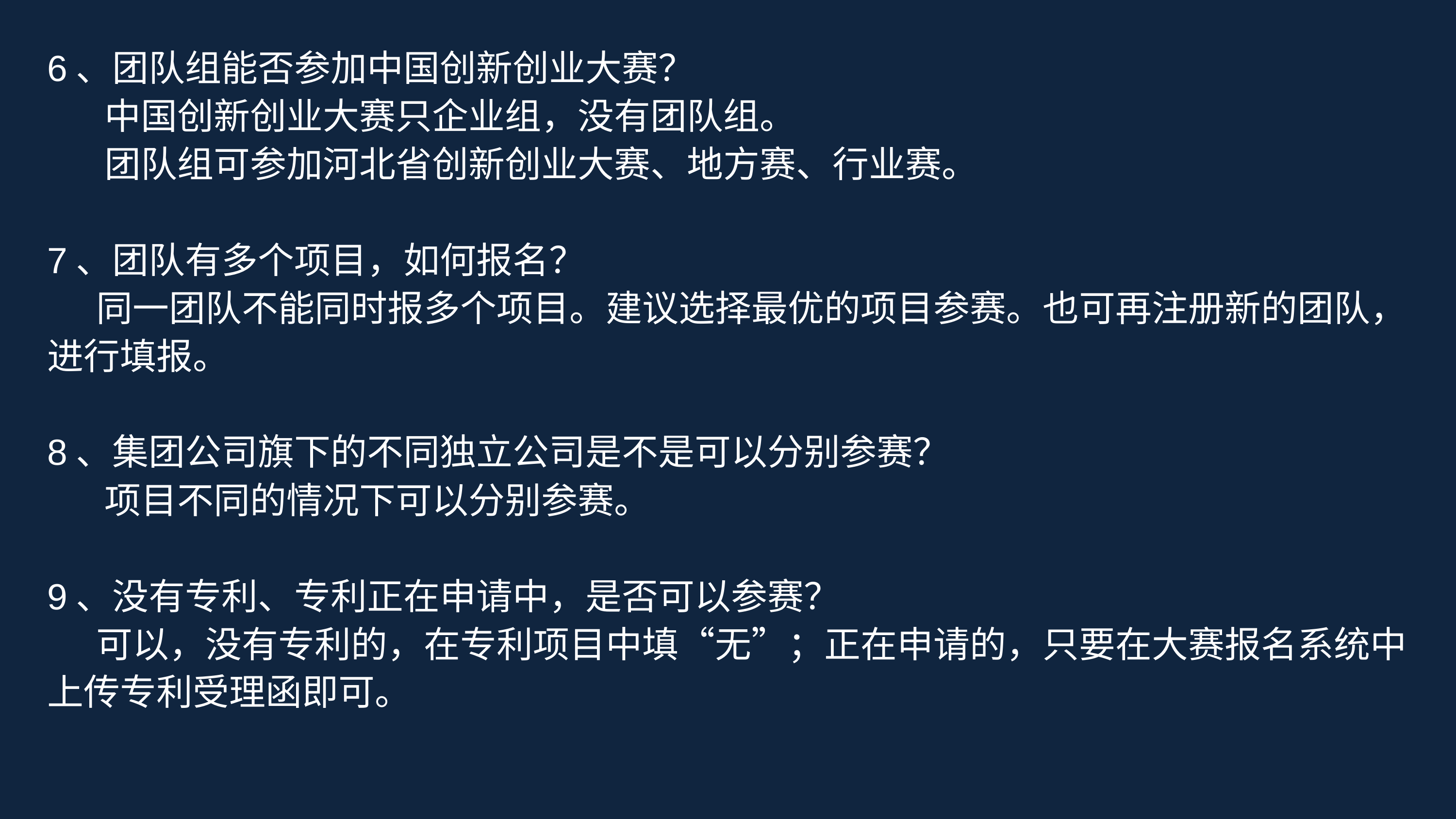

6、团队组能否参加中国创新创业大赛？
      中国创新创业大赛只企业组，没有团队组。
      团队组可参加河北省创新创业大赛、地方赛、行业赛。

7、团队有多个项目，如何报名？
     同一团队不能同时报多个项目。建议选择最优的项目参赛。也可再注册新的团队，进行填报。

8、集团公司旗下的不同独立公司是不是可以分别参赛？
      项目不同的情况下可以分别参赛。

9、没有专利、专利正在申请中，是否可以参赛？
     可以，没有专利的，在专利项目中填“无”；正在申请的，只要在大赛报名系统中上传专利受理函即可。